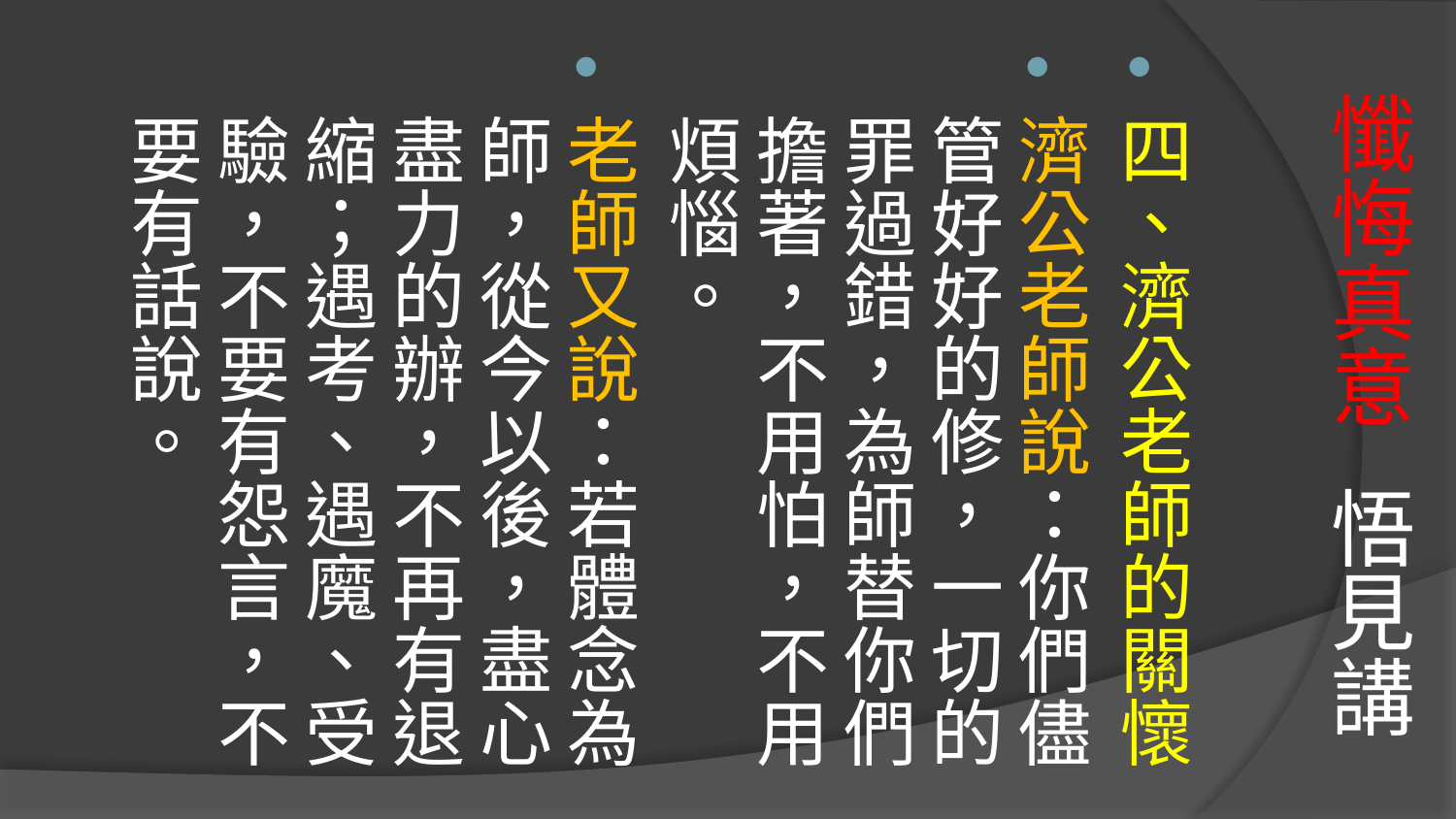

四、濟公老師的關懷
濟公老師說：你們儘管好好的修，一切的罪過錯，為師替你們擔著，不用怕，不用煩惱。
老師又說：若體念為師，從今以後，盡心盡力的辦，不再有退縮；遇考、遇魔、受驗，不要有怨言，不要有話說。

# 懺悔真意   悟見講